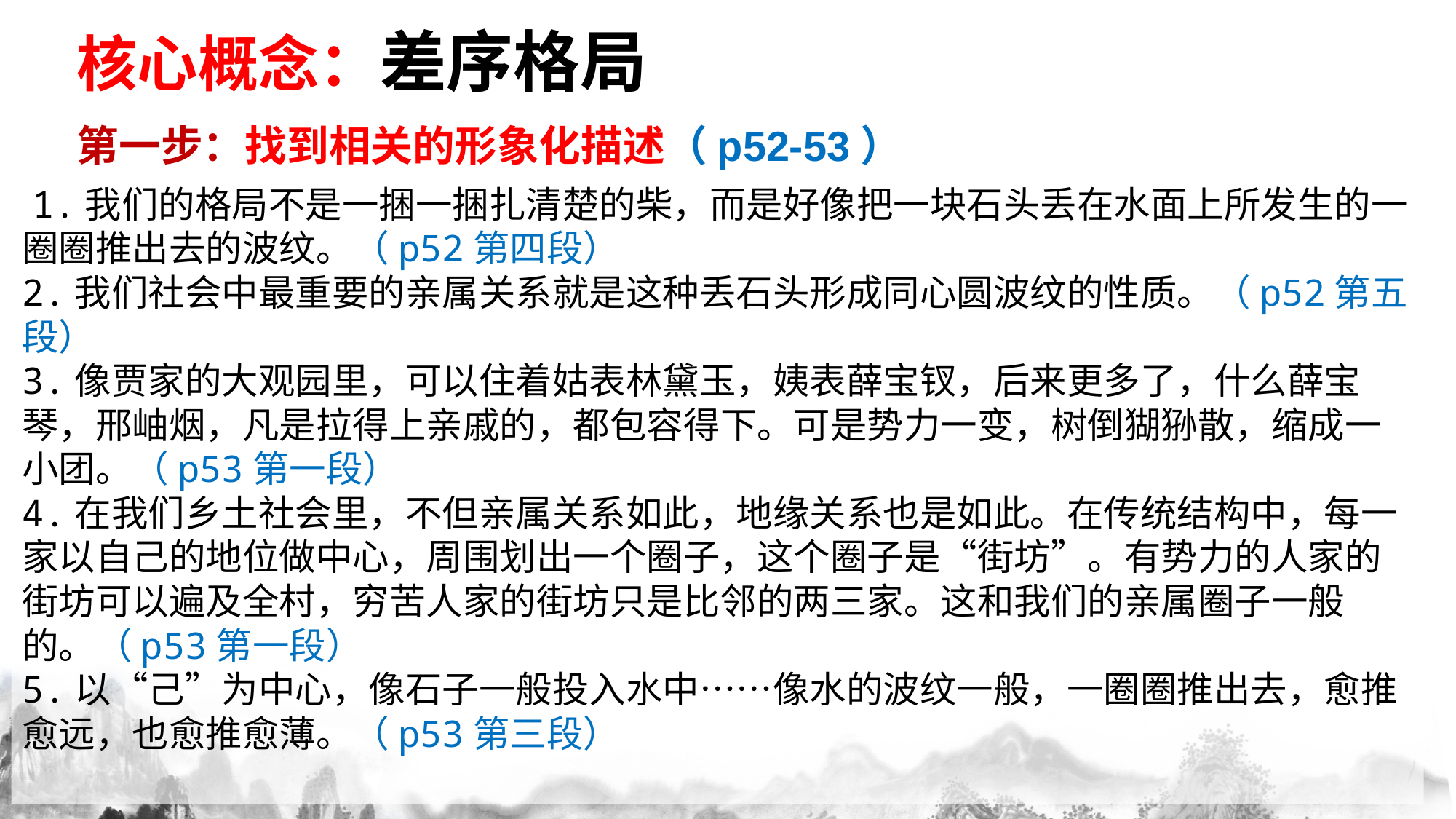

核心概念：差序格局
第一步：找到相关的形象化描述（p52-53）
 1.我们的格局不是一捆一捆扎清楚的柴，而是好像把一块石头丢在水面上所发生的一圈圈推出去的波纹。（p52第四段）
2.我们社会中最重要的亲属关系就是这种丢石头形成同心圆波纹的性质。（p52第五段）
3.像贾家的大观园里，可以住着姑表林黛玉，姨表薛宝钗，后来更多了，什么薛宝琴，邢岫烟，凡是拉得上亲戚的，都包容得下。可是势力一变，树倒猢狲散，缩成一小团。（p53第一段）
4.在我们乡土社会里，不但亲属关系如此，地缘关系也是如此。在传统结构中，每一家以自己的地位做中心，周围划出一个圈子，这个圈子是“街坊”。有势力的人家的街坊可以遍及全村，穷苦人家的街坊只是比邻的两三家。这和我们的亲属圈子一般的。（p53第一段）
5.以“己”为中心，像石子一般投入水中……像水的波纹一般，一圈圈推出去，愈推愈远，也愈推愈薄。（p53第三段）